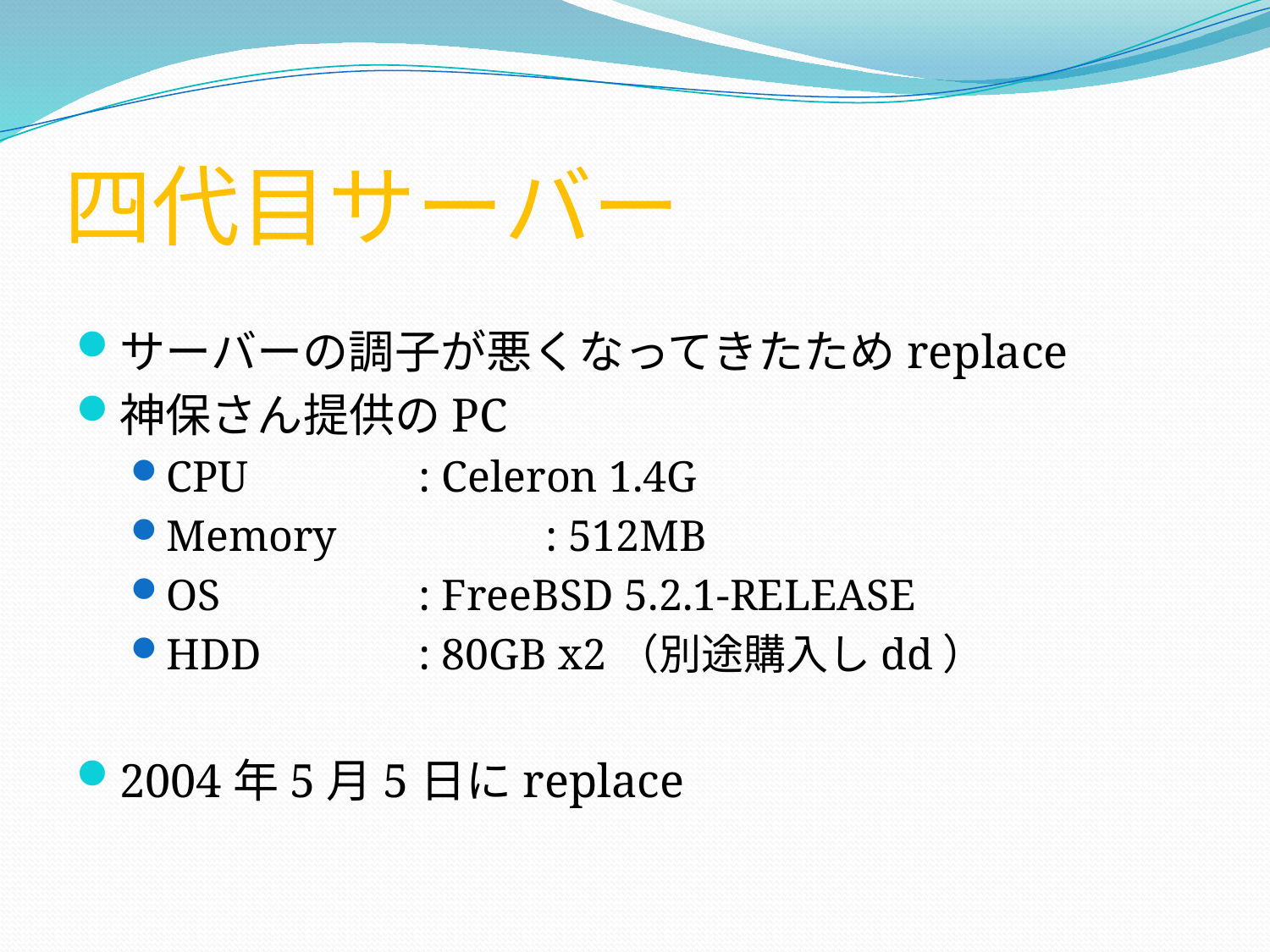

# 四代目サーバー
サーバーの調子が悪くなってきたためreplace
神保さん提供のPC
CPU		: Celeron 1.4G
Memory		: 512MB
OS		: FreeBSD 5.2.1-RELEASE
HDD		: 80GB x2（別途購入しdd）

2004年5月5日にreplace